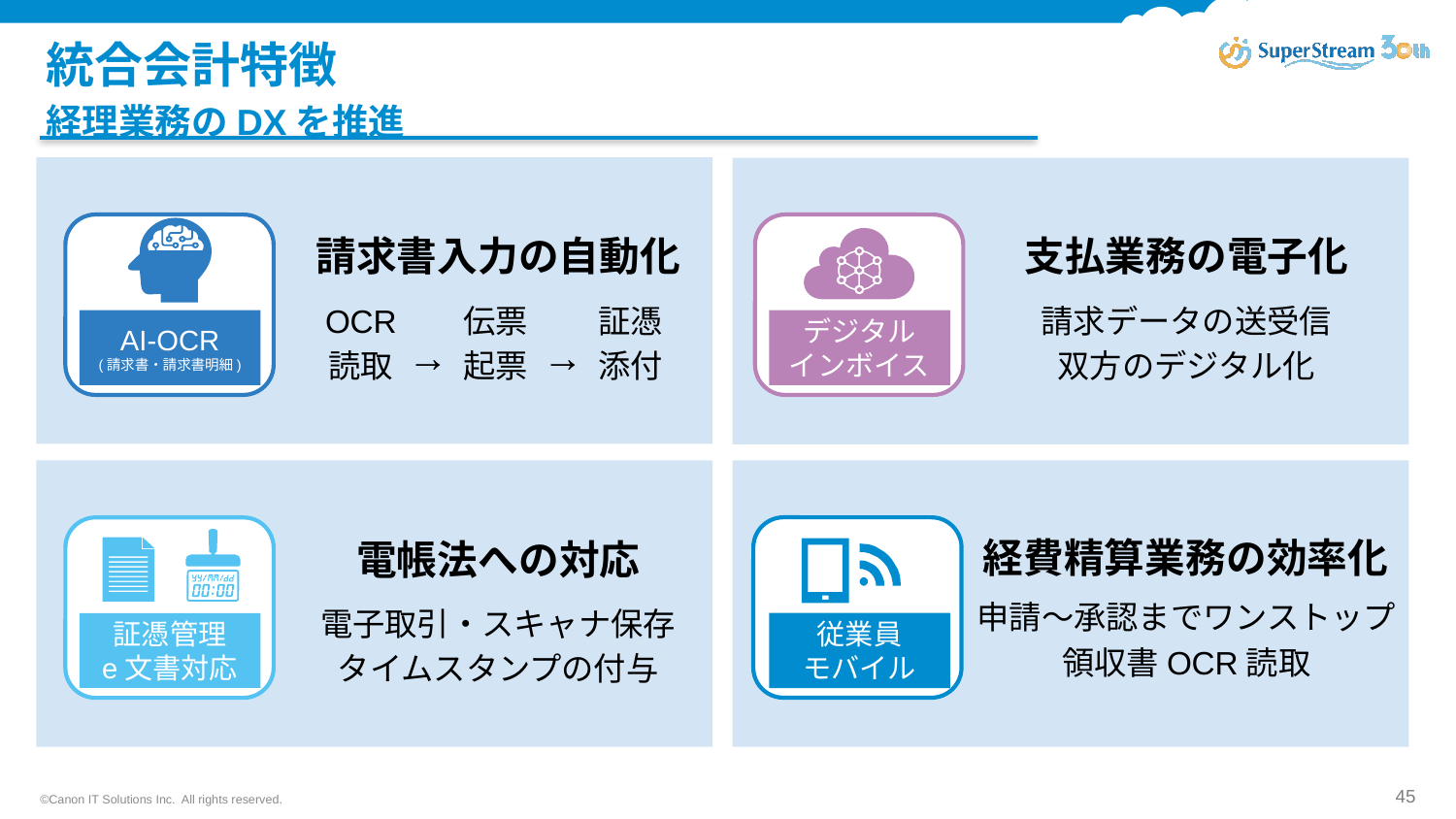

# 統合会計特徴
経理業務のDXを推進

請求書入力の自動化

支払業務の電子化

OCR
読取
伝票
起票
証憑
添付
請求データの送受信
双方のデジタル化
AI-OCR
(請求書・請求書明細)
デジタル
インボイス
→
→

経費精算業務の効率化

電帳法への対応

申請～承認までワンストップ
領収書OCR読取
電子取引・スキャナ保存
タイムスタンプの付与
従業員
モバイル
証憑管理
e文書対応
©Canon IT Solutions Inc.  All rights reserved.
45